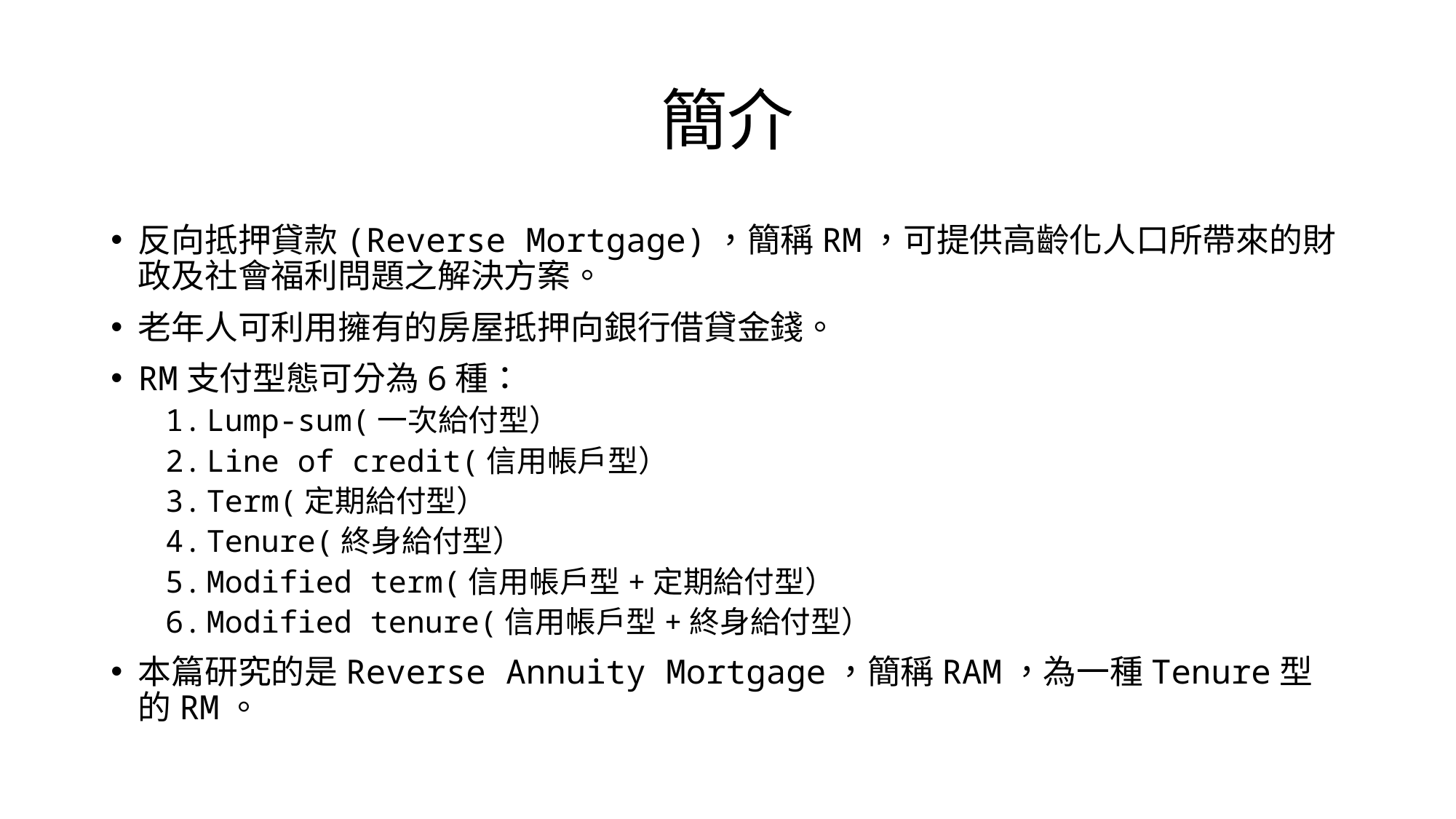

# 簡介
反向抵押貸款(Reverse Mortgage)，簡稱RM，可提供高齡化人口所帶來的財政及社會福利問題之解決方案。
老年人可利用擁有的房屋抵押向銀行借貸金錢。
RM支付型態可分為6種：
Lump-sum(一次給付型）
Line of credit(信用帳戶型）
Term(定期給付型）
Tenure(終身給付型）
Modified term(信用帳戶型+定期給付型）
Modified tenure(信用帳戶型+終身給付型）
本篇研究的是Reverse Annuity Mortgage，簡稱RAM，為一種Tenure型的RM。